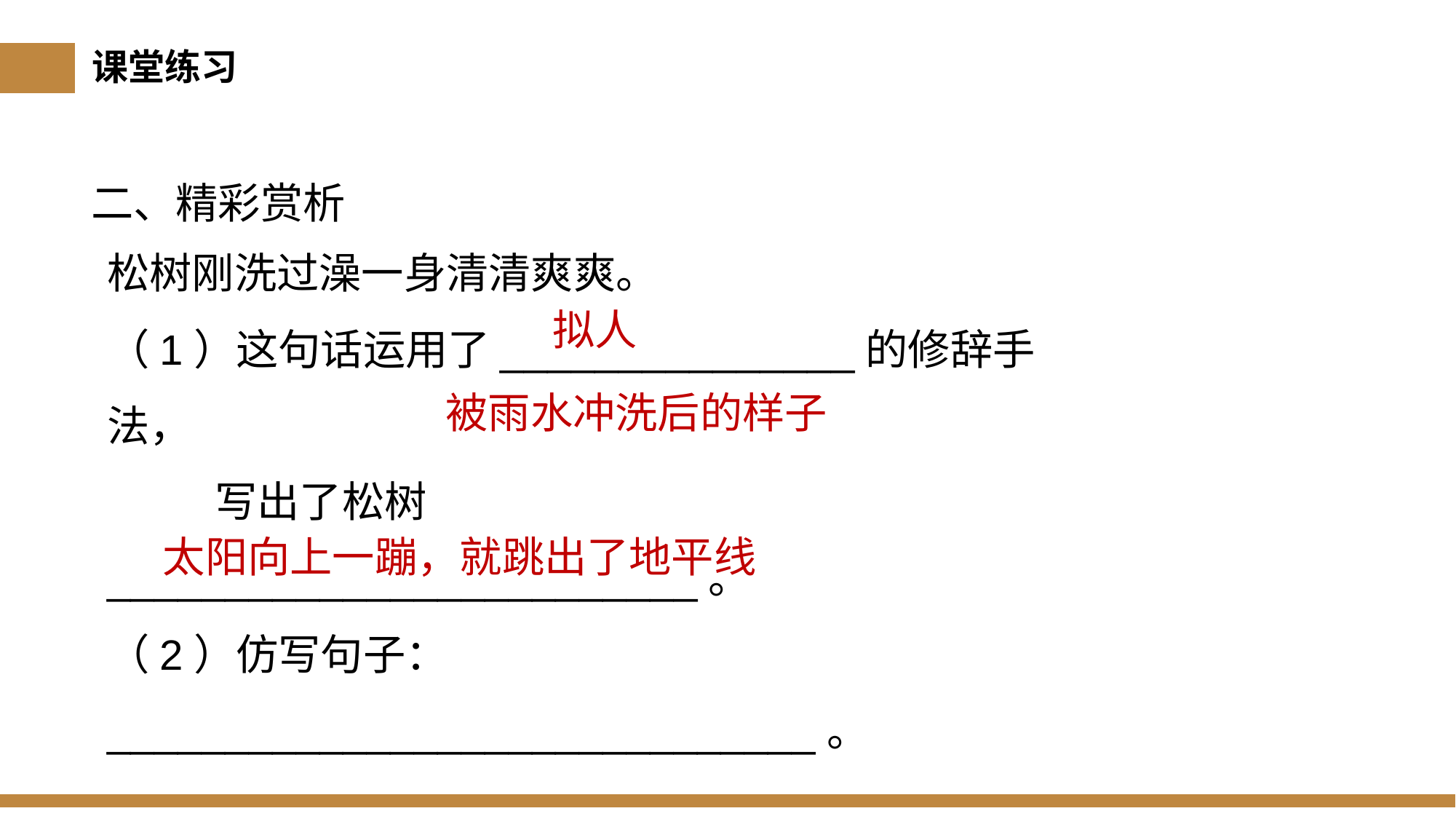

课堂练习
二、精彩赏析
松树刚洗过澡一身清清爽爽。
（1）这句话运用了_______________的修辞手法，
写出了松树_________________________。
（2）仿写句子：______________________________。
拟人
被雨水冲洗后的样子
太阳向上一蹦，就跳出了地平线